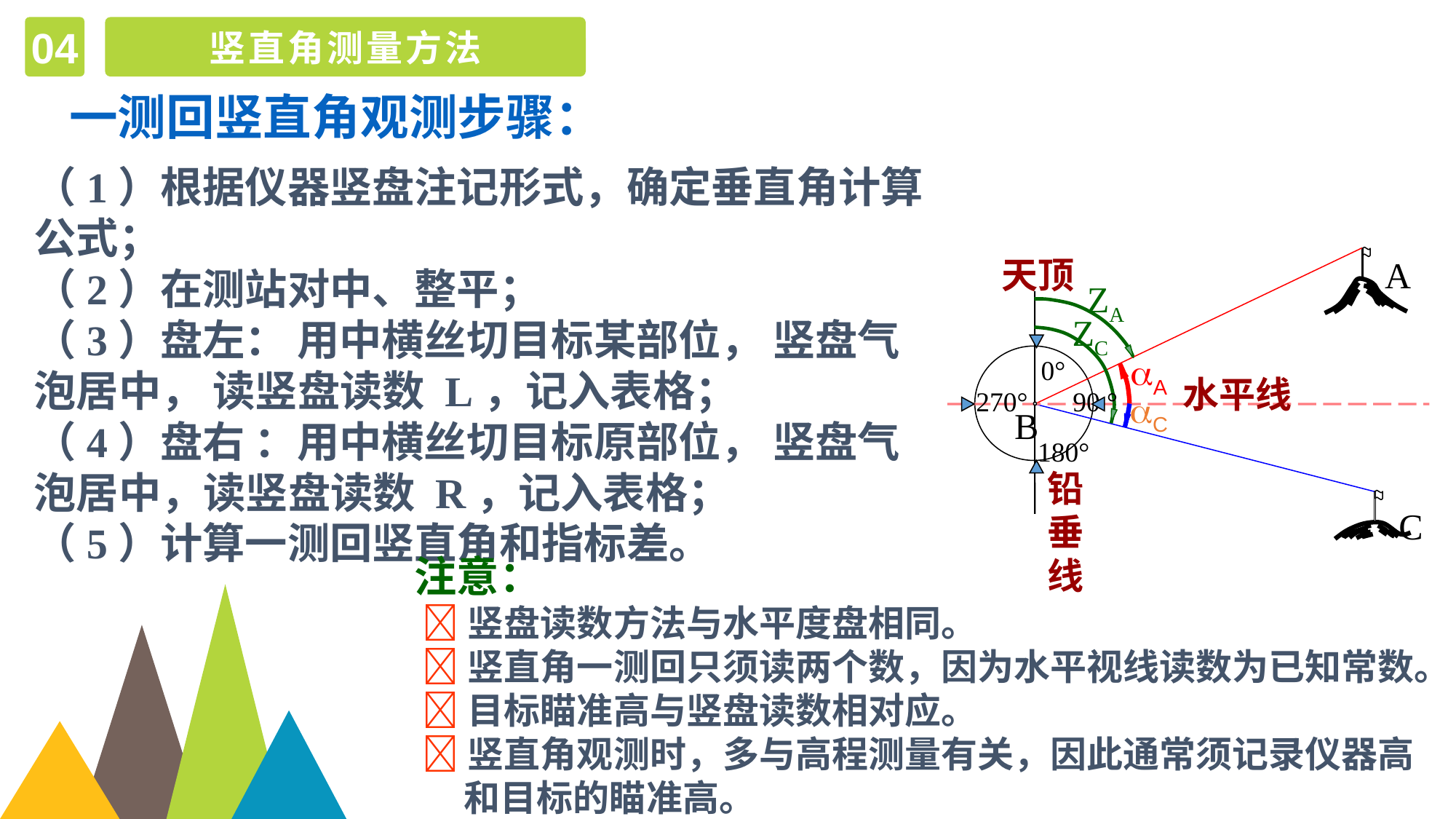

04
竖直角测量方法
一测回竖直角观测步骤：
（1）根据仪器竖盘注记形式，确定垂直角计算公式；
（2）在测站对中、整平；
（3）盘左： 用中横丝切目标某部位， 竖盘气泡居中， 读竖盘读数 L，记入表格；
（4）盘右 ：用中横丝切目标原部位， 竖盘气泡居中，读竖盘读数 R，记入表格；
（5）计算一测回竖直角和指标差。
天顶

A

ZA

ZC

0°
αA

水平线
270°
90 °
αC

B

180°

铅垂线

C

注意：
 ♦竖盘读数方法与水平度盘相同。
 ♦竖直角一测回只须读两个数，因为水平视线读数为已知常数。
 ♦目标瞄准高与竖盘读数相对应。
 ♦竖直角观测时，多与高程测量有关，因此通常须记录仪器高
     和目标的瞄准高。